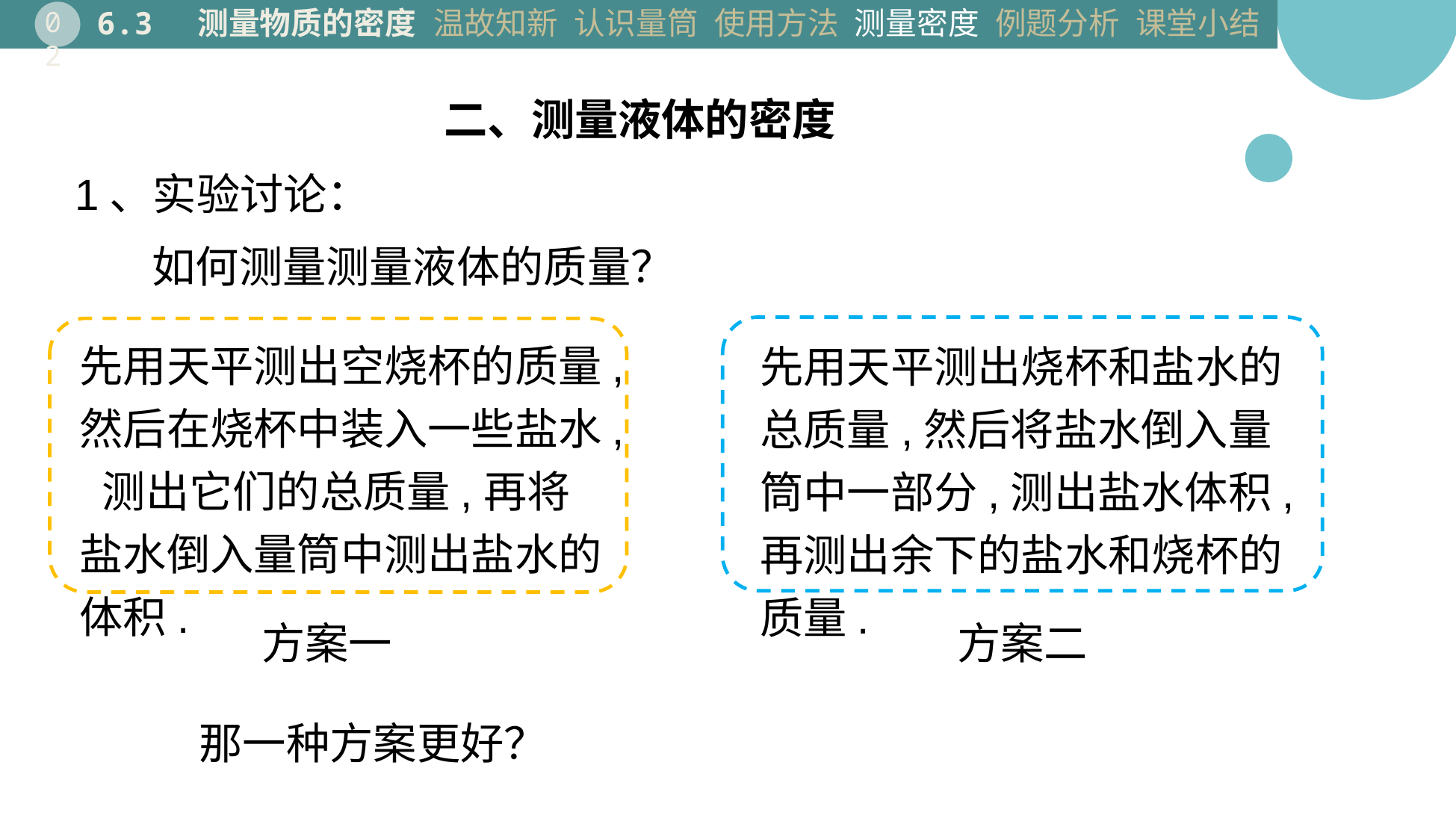

温故知新
认识量筒
使用方法
测量密度
例题分析
课堂小结
6.3  测量物质的密度

02

二、测量液体的密度

1、实验讨论：
如何测量测量液体的质量？

先用天平测出空烧杯的质量,然后在烧杯中装入一些盐水, 测出它们的总质量,再将盐水倒入量筒中测出盐水的体积.

先用天平测出烧杯和盐水的总质量,然后将盐水倒入量筒中一部分,测出盐水体积,再测出余下的盐水和烧杯的质量.

方案一
方案二
那一种方案更好？